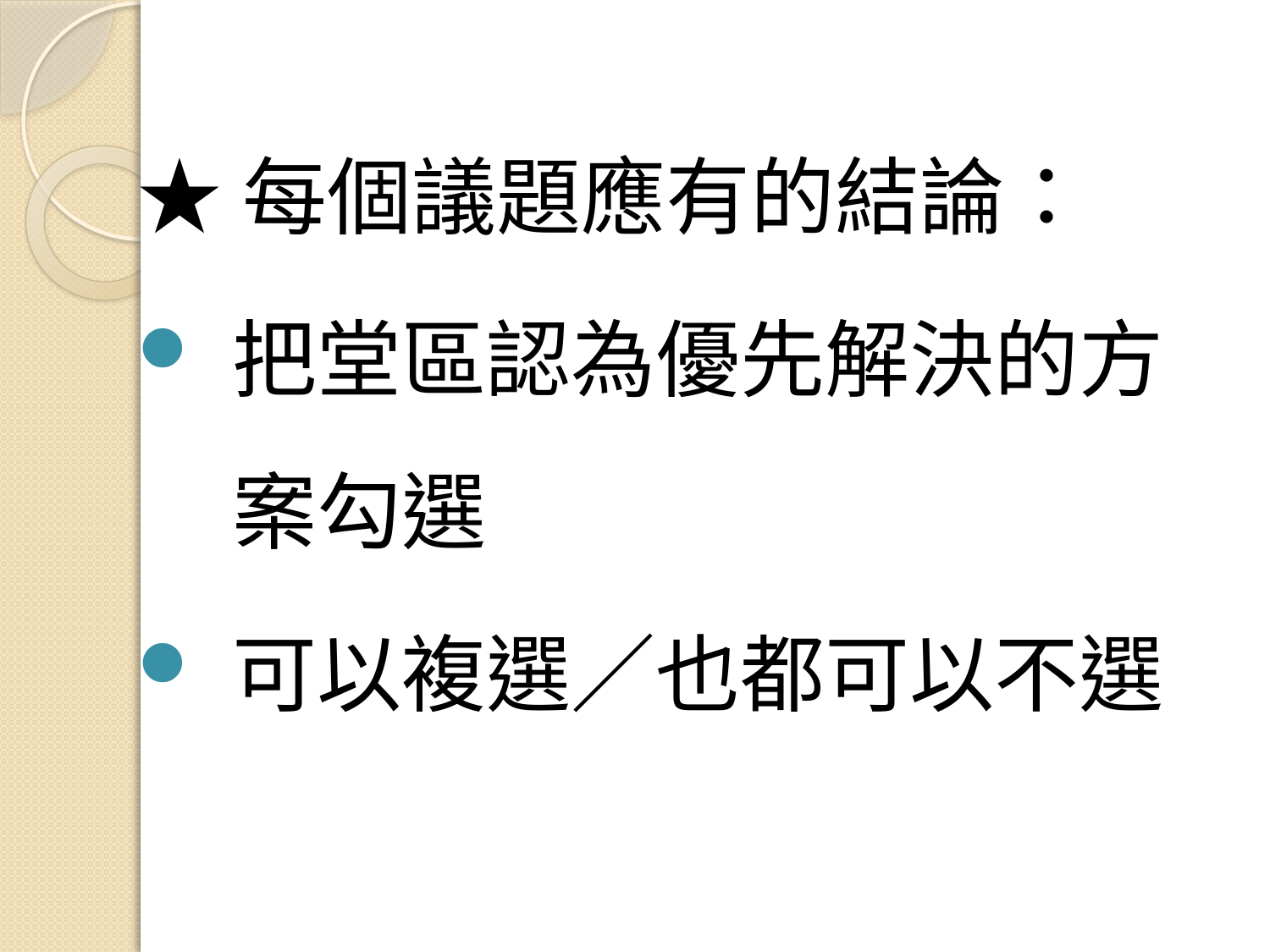

★每個議題應有的結論：
把堂區認為優先解決的方案勾選
可以複選／也都可以不選